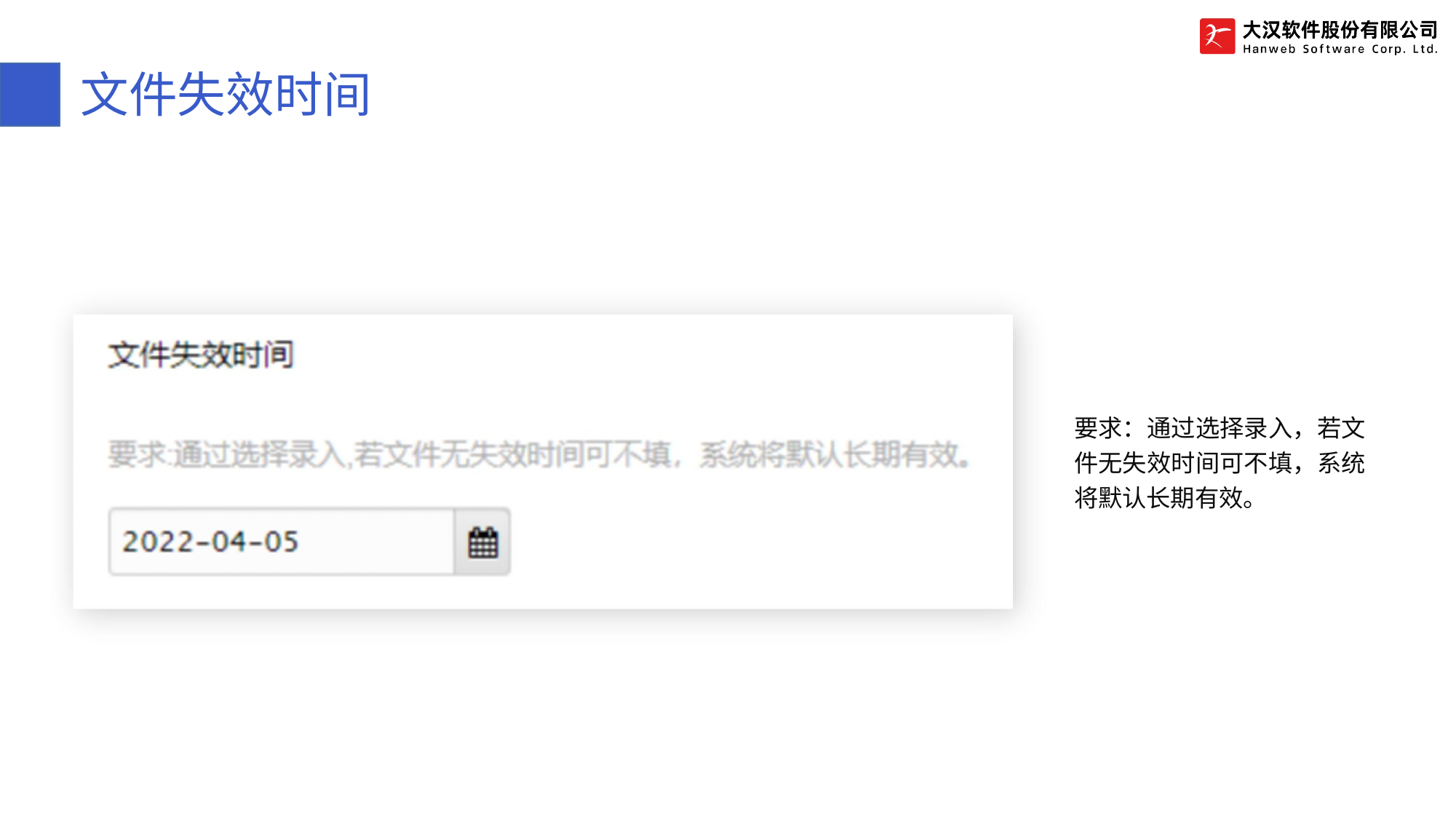

# 文件失效时间

要求：通过选择录入，若文 件无失效时间可不填，系统 将默认长期有效。